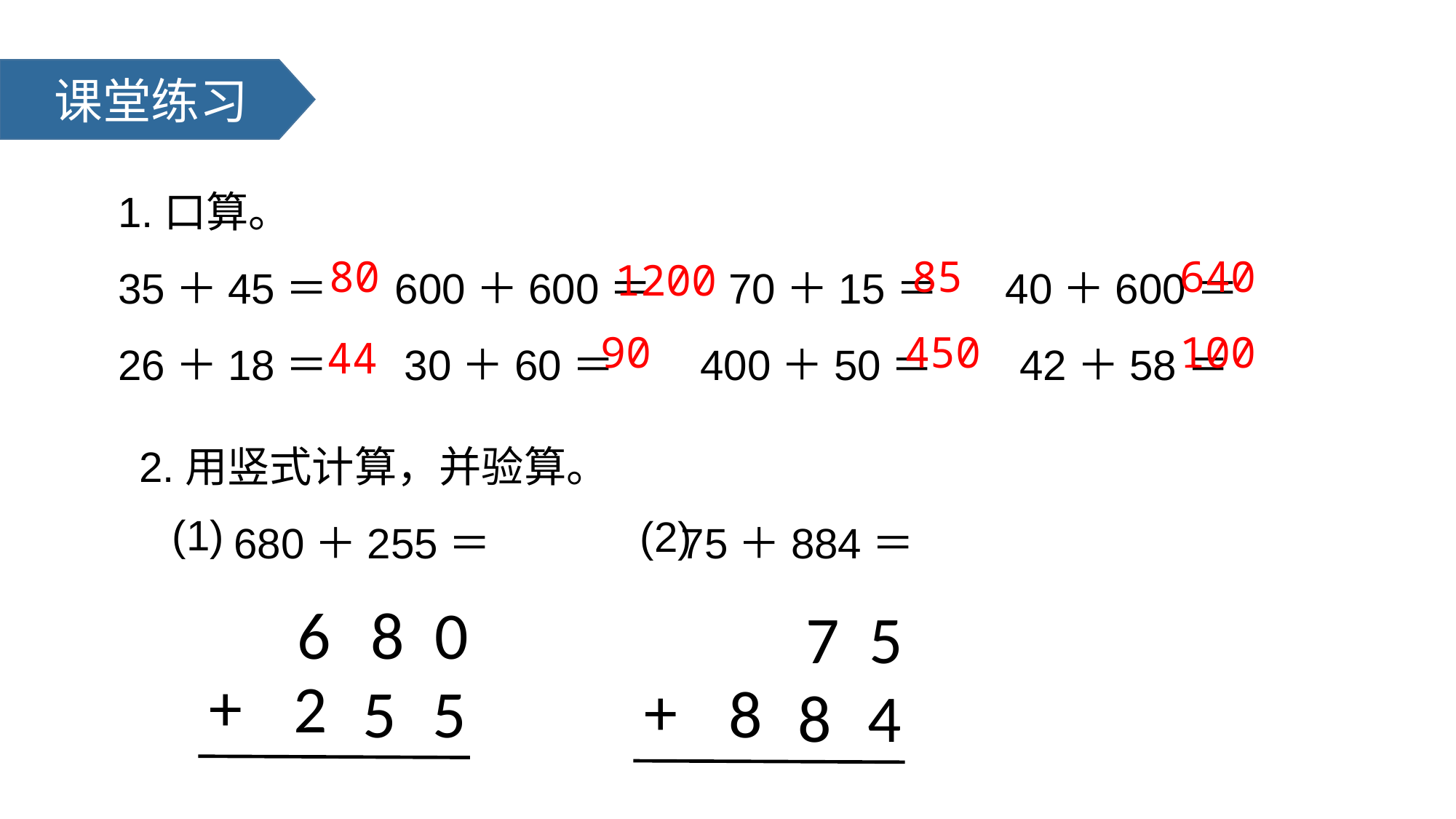

课堂练习
1.口算。
35＋45＝      600＋600＝       70＋15＝      40＋600＝
26＋18＝       30＋60＝        400＋50＝        42＋58＝
80
85
640
1200
90
450
100
44
2.用竖式计算，并验算。
        680＋255＝                   75＋884＝
(1)
(2)
6
8
0
+
2
5
5
7
5
+
8
8
4